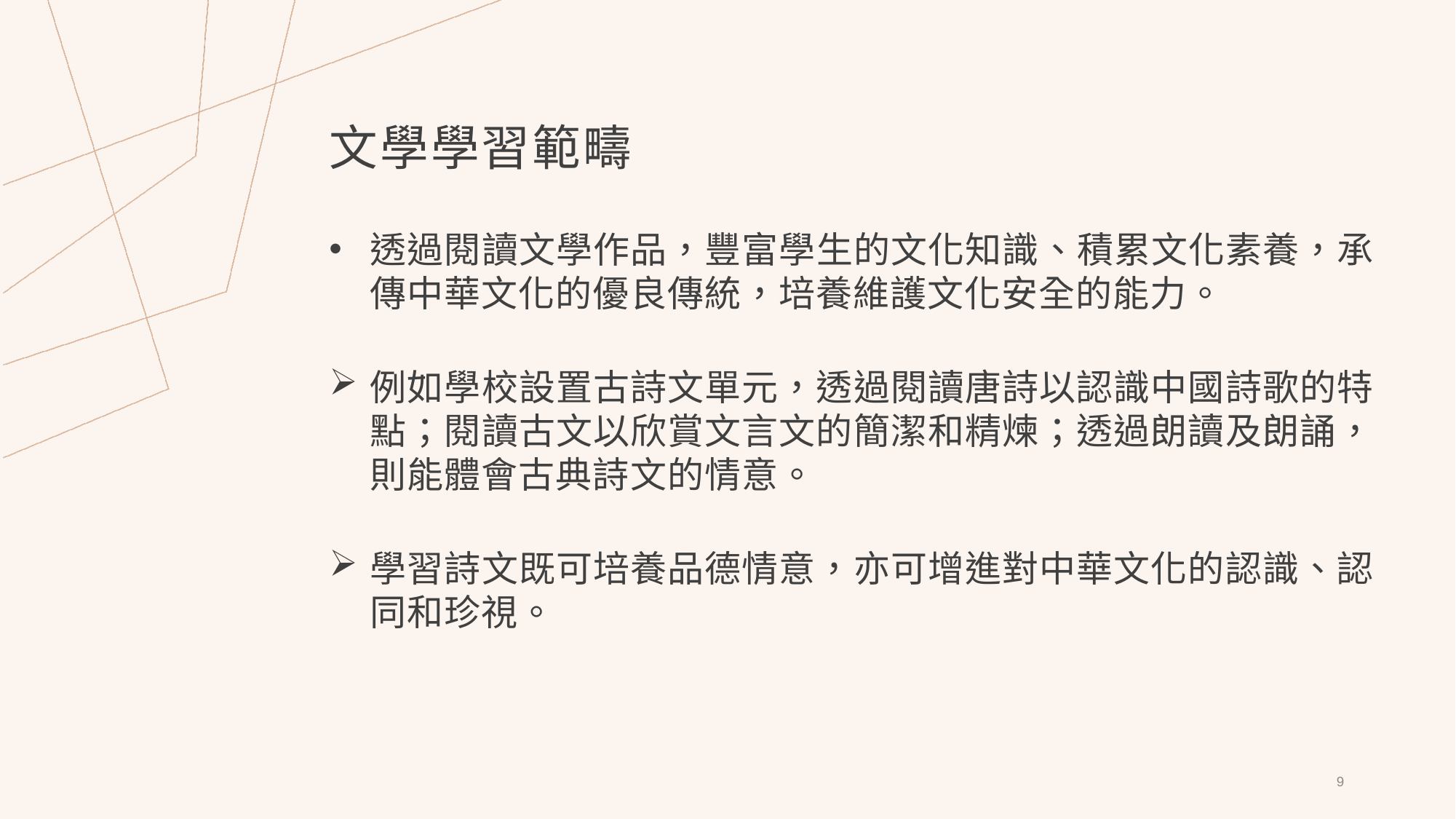

# 文學學習範疇
透過閱讀文學作品，豐富學生的文化知識、積累文化素養，承傳中華文化的優良傳統，培養維護文化安全的能力。

例如學校設置古詩文單元，透過閱讀唐詩以認識中國詩歌的特點；閱讀古文以欣賞文言文的簡潔和精煉；透過朗讀及朗誦，則能體會古典詩文的情意。

學習詩文既可培養品德情意，亦可增進對中華文化的認識、認同和珍視。
9